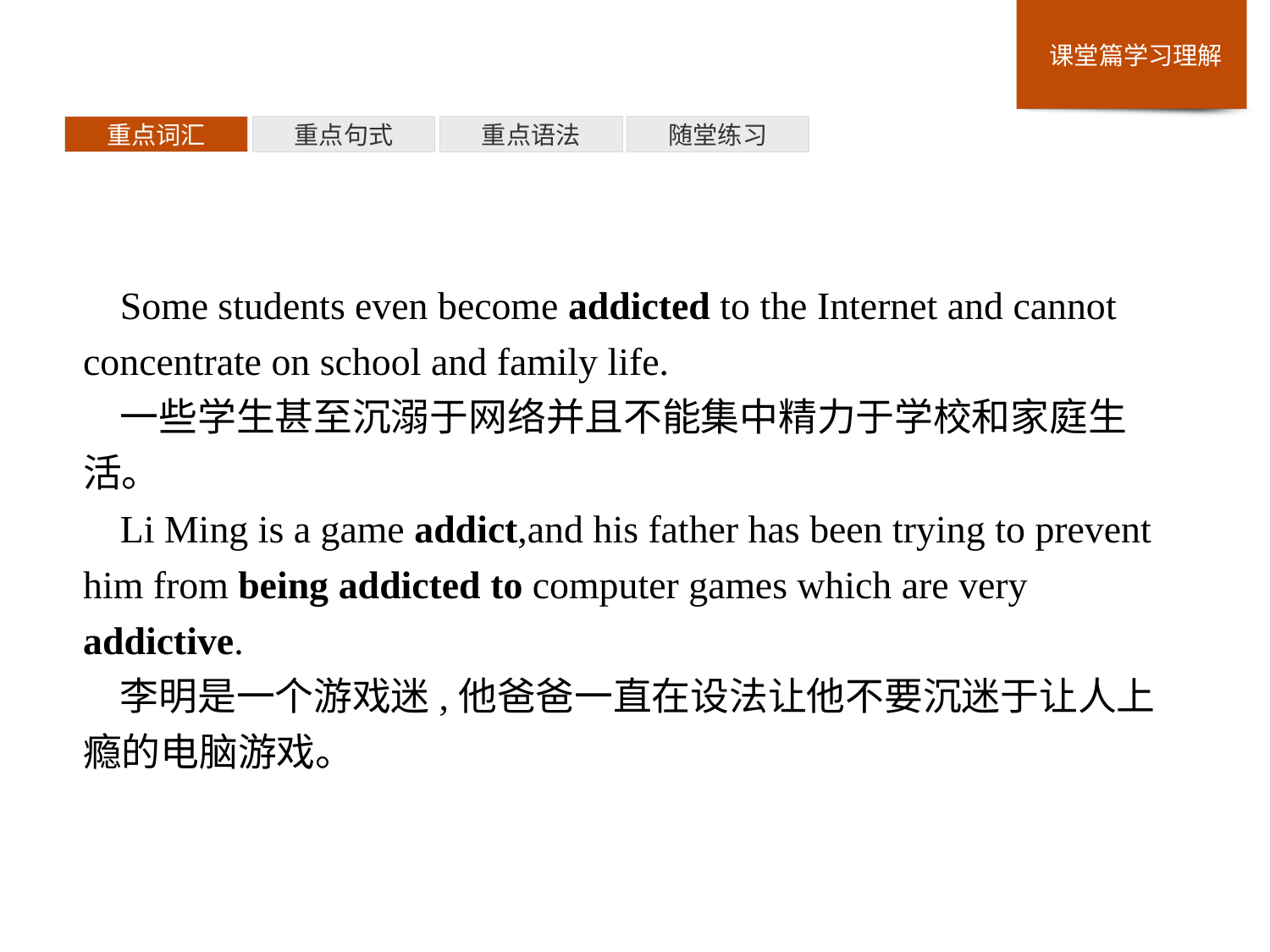

重点词汇
重点句式
重点语法
随堂练习
Some students even become addicted to the Internet and cannot concentrate on school and family life.
一些学生甚至沉溺于网络并且不能集中精力于学校和家庭生活。
Li Ming is a game addict,and his father has been trying to prevent him from being addicted to computer games which are very addictive.
李明是一个游戏迷,他爸爸一直在设法让他不要沉迷于让人上瘾的电脑游戏。